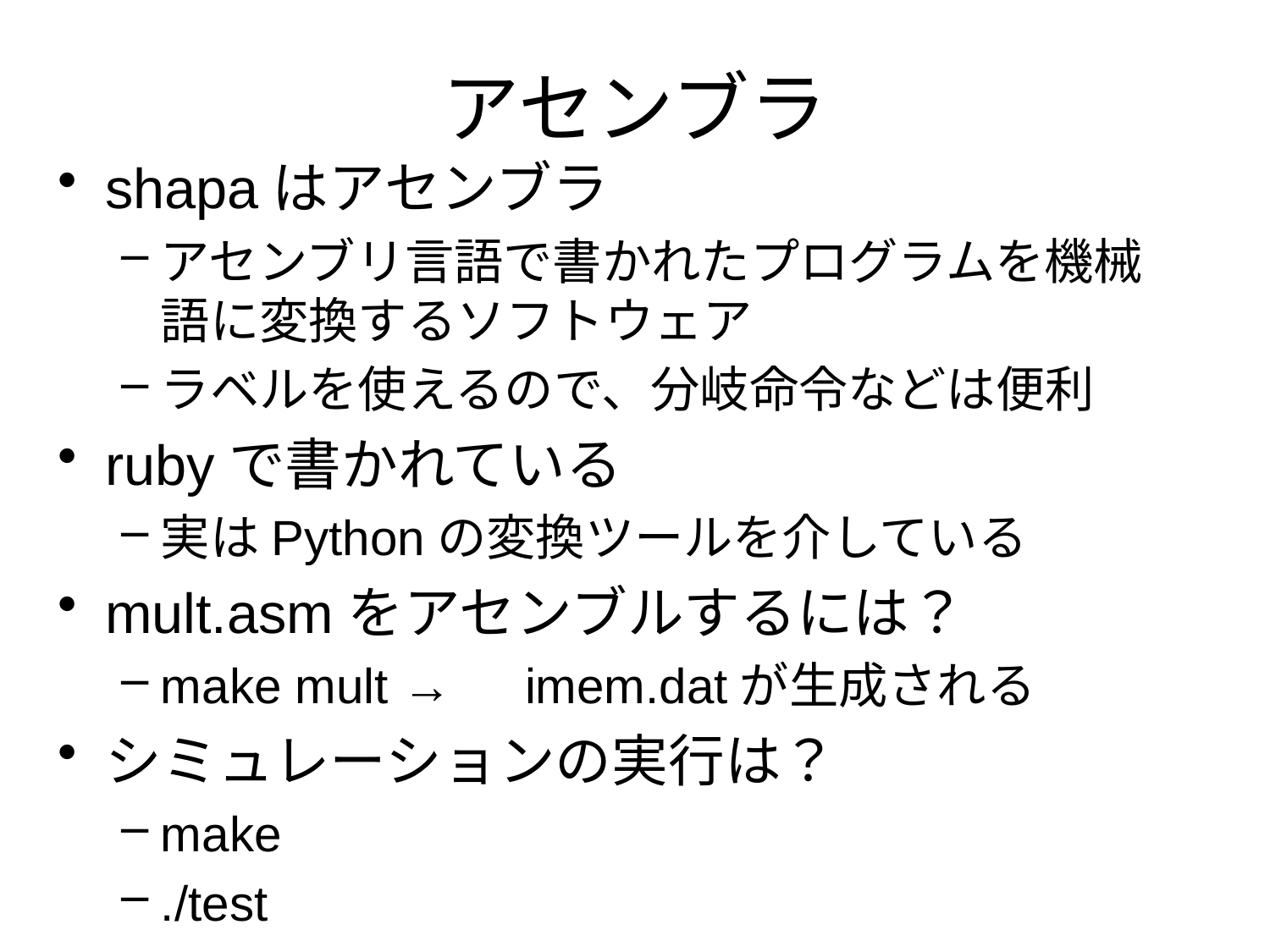

# アセンブラ
shapaはアセンブラ
アセンブリ言語で書かれたプログラムを機械語に変換するソフトウェア
ラベルを使えるので、分岐命令などは便利
rubyで書かれている
実はPythonの変換ツールを介している
mult.asmをアセンブルするには？
make mult →　imem.datが生成される
シミュレーションの実行は？
make
./test